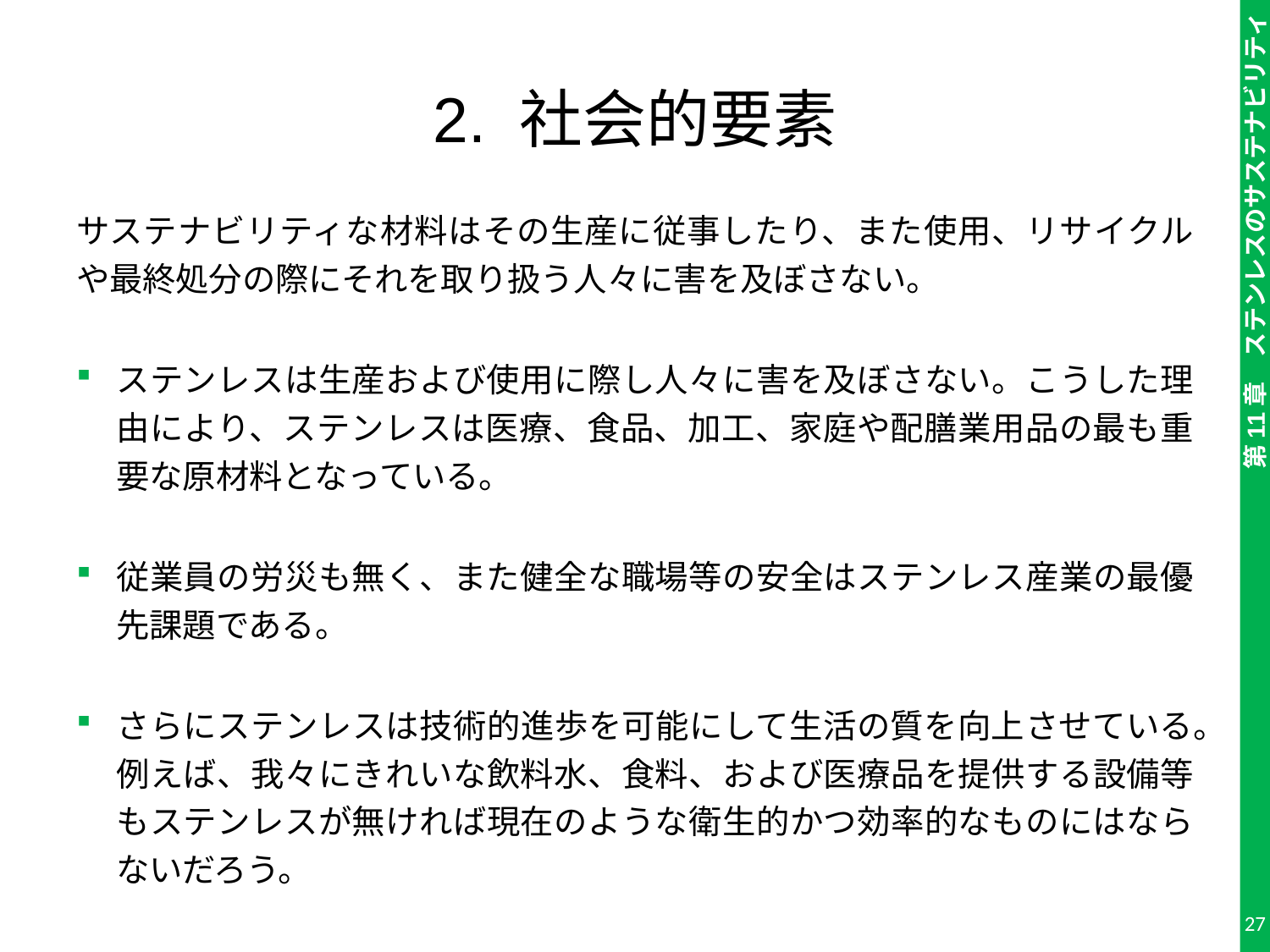

# 2. 社会的要素
サステナビリティな材料はその生産に従事したり、また使用、リサイクルや最終処分の際にそれを取り扱う人々に害を及ぼさない。

ステンレスは生産および使用に際し人々に害を及ぼさない。こうした理由により、ステンレスは医療、食品、加工、家庭や配膳業用品の最も重要な原材料となっている。

従業員の労災も無く、また健全な職場等の安全はステンレス産業の最優先課題である。

さらにステンレスは技術的進歩を可能にして生活の質を向上させている。例えば、我々にきれいな飲料水、食料、および医療品を提供する設備等もステンレスが無ければ現在のような衛生的かつ効率的なものにはならないだろう。
27